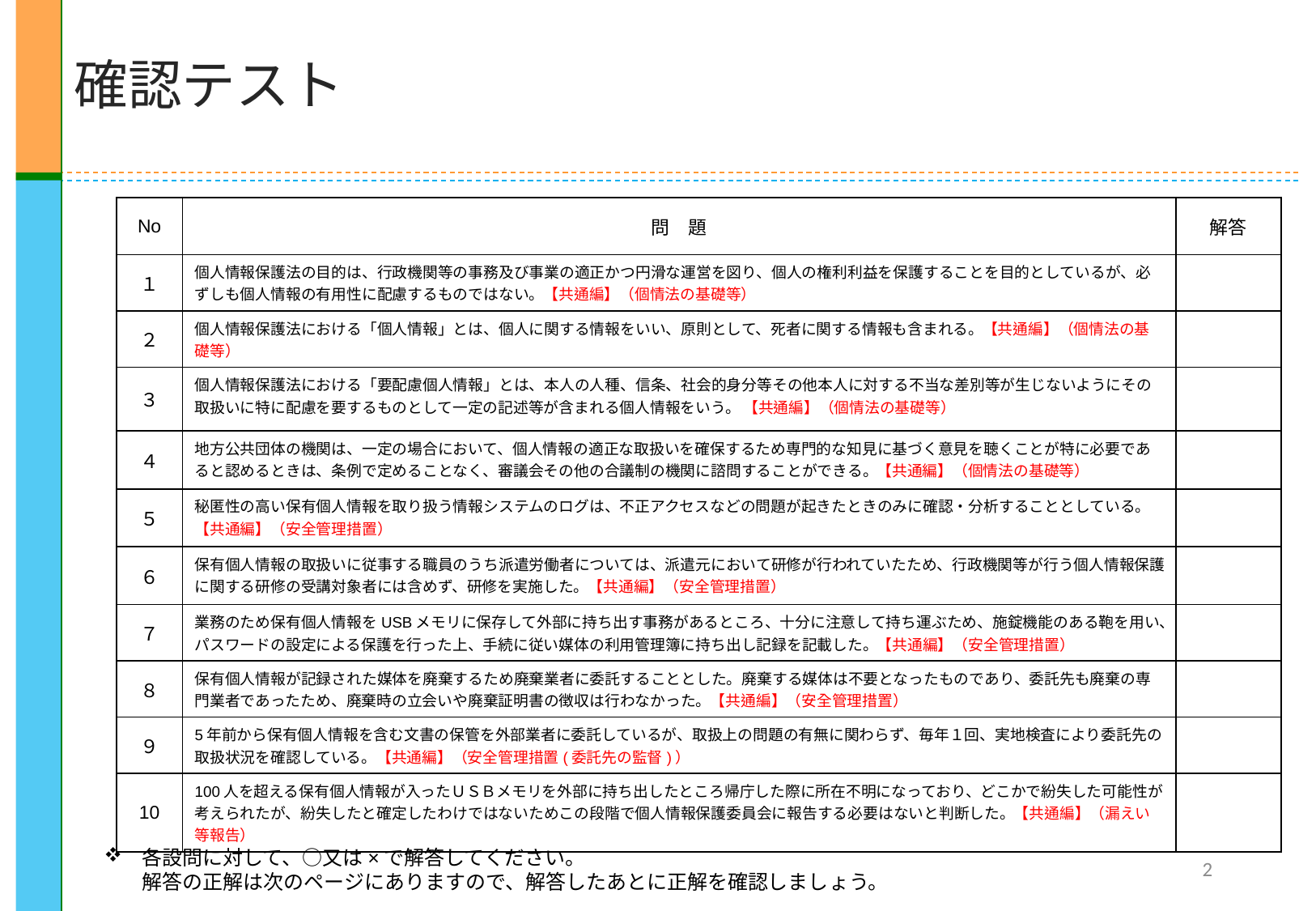

確認テスト

| No | 問　題 | 解答 |
| --- | --- | --- |
| １ | 個人情報保護法の目的は、行政機関等の事務及び事業の適正かつ円滑な運営を図り、個人の権利利益を保護することを目的としているが、必ずしも個人情報の有用性に配慮するものではない。【共通編】（個情法の基礎等） |  |
| ２ | 個人情報保護法における「個人情報」とは、個人に関する情報をいい、原則として、死者に関する情報も含まれる。【共通編】（個情法の基礎等） |  |
| ３ | 個人情報保護法における「要配慮個人情報」とは、本人の人種、信条、社会的身分等その他本人に対する不当な差別等が生じないようにその取扱いに特に配慮を要するものとして一定の記述等が含まれる個人情報をいう。 【共通編】（個情法の基礎等） |  |
| ４ | 地方公共団体の機関は、一定の場合において、個人情報の適正な取扱いを確保するため専門的な知見に基づく意見を聴くことが特に必要であると認めるときは、条例で定めることなく、審議会その他の合議制の機関に諮問することができる。【共通編】（個情法の基礎等） |  |
| ５ | 秘匿性の高い保有個人情報を取り扱う情報システムのログは、不正アクセスなどの問題が起きたときのみに確認・分析することとしている。 【共通編】（安全管理措置） |  |
| ６ | 保有個人情報の取扱いに従事する職員のうち派遣労働者については、派遣元において研修が行われていたため、行政機関等が行う個人情報保護に関する研修の受講対象者には含めず、研修を実施した。【共通編】（安全管理措置） |  |
| ７ | 業務のため保有個人情報をUSBメモリに保存して外部に持ち出す事務があるところ、十分に注意して持ち運ぶため、施錠機能のある鞄を用い、パスワードの設定による保護を行った上、手続に従い媒体の利用管理簿に持ち出し記録を記載した。【共通編】（安全管理措置） |  |
| ８ | 保有個人情報が記録された媒体を廃棄するため廃棄業者に委託することとした。廃棄する媒体は不要となったものであり、委託先も廃棄の専門業者であったため、廃棄時の立会いや廃棄証明書の徴収は行わなかった。【共通編】（安全管理措置） |  |
| ９ | 5年前から保有個人情報を含む文書の保管を外部業者に委託しているが、取扱上の問題の有無に関わらず、毎年１回、実地検査により委託先の取扱状況を確認している。【共通編】（安全管理措置(委託先の監督)） |  |
| 10 | 100人を超える保有個人情報が入ったＵＳＢメモリを外部に持ち出したところ帰庁した際に所在不明になっており、どこかで紛失した可能性が考えられたが、紛失したと確定したわけではないためこの段階で個人情報保護委員会に報告する必要はないと判断した。【共通編】（漏えい等報告） |  |
各設問に対して、○又は×で解答してください。
解答の正解は次のページにありますので、解答したあとに正解を確認しましょう。
2